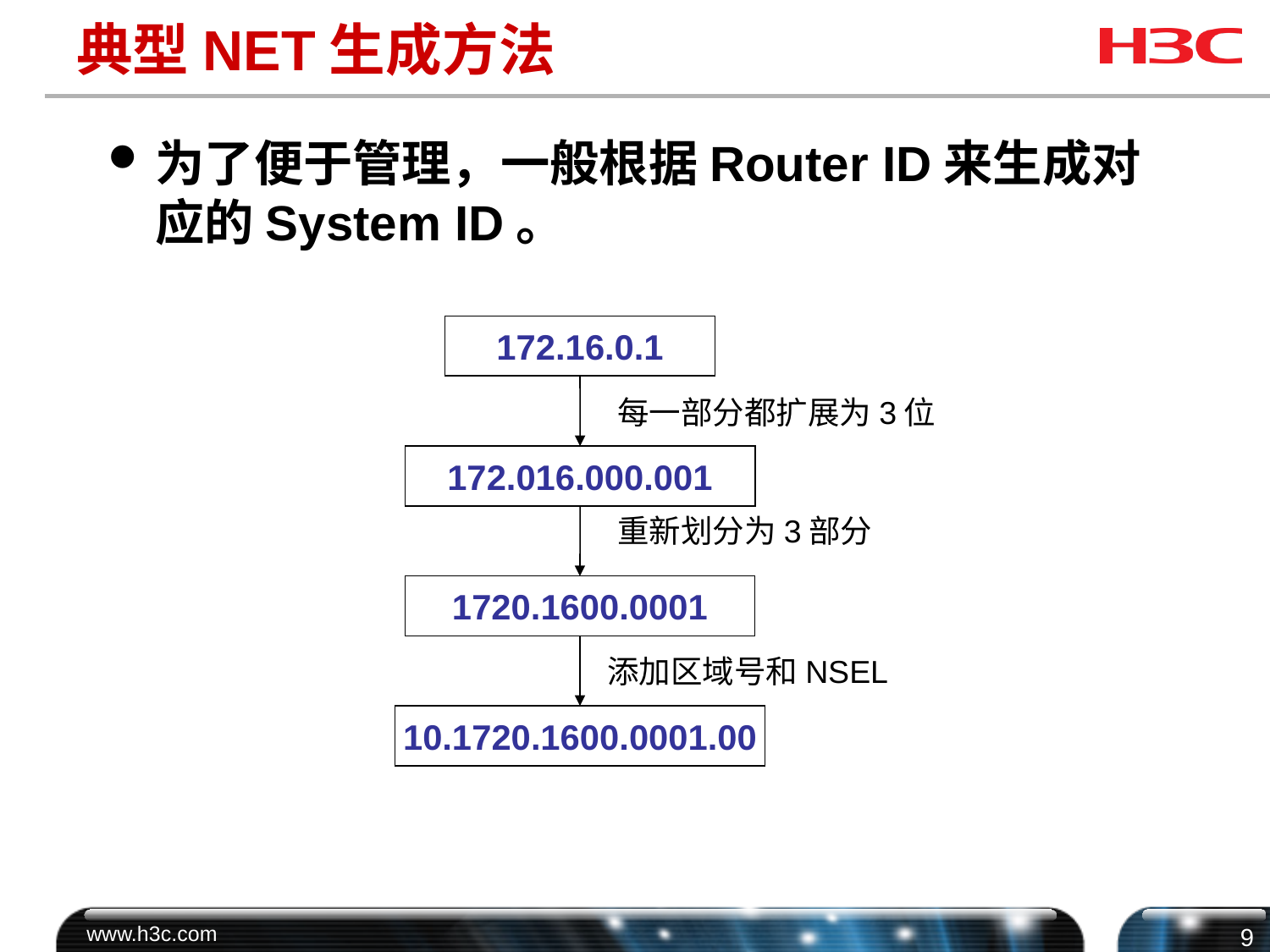

# 典型NET生成方法
为了便于管理，一般根据Router ID来生成对应的System ID。
172.16.0.1
每一部分都扩展为3位
172.016.000.001
重新划分为3部分
1720.1600.0001
添加区域号和NSEL
10.1720.1600.0001.00